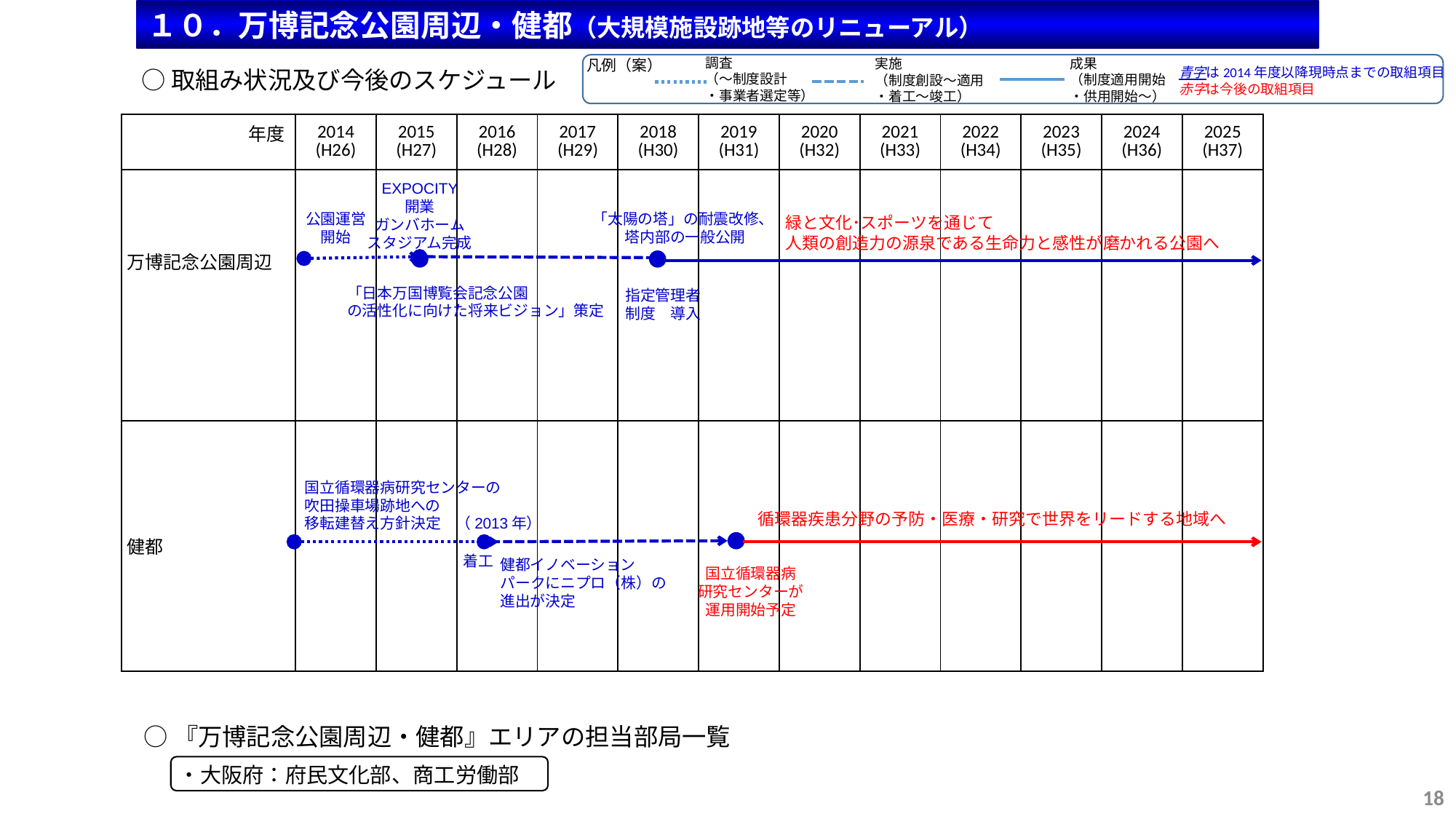

１０．万博記念公園周辺・健都（大規模施設跡地等のリニューアル）
調査
（～制度設計
・事業者選定等）
成果
（制度適用開始
・供用開始～）
実施
（制度創設～適用
・着工～竣工）
凡例（案）

青字は2014年度以降現時点までの取組項目
赤字は今後の取組項目
○取組み状況及び今後のスケジュール
| 年度 | 2014 (H26) | 2015 (H27) | 2016 (H28) | 2017 (H29) | 2018 (H30) | 2019 (H31) | 2020 (H32) | 2021 (H33) | 2022 (H34) | 2023 (H35) | 2024 (H36) | 2025 (H37) |
| --- | --- | --- | --- | --- | --- | --- | --- | --- | --- | --- | --- | --- |
| 万博記念公園周辺 |  |  |  |  |  |  |  |  |  |  |  |  |
| 健都 |  |  |  |  |  |  |  |  |  |  |  |  |
EXPOCITY
開業
ガンバホーム
スタジアム完成
公園運営
開始
「太陽の塔」の耐震改修、
塔内部の一般公開
緑と文化･スポーツを通じて
人類の創造力の源泉である生命力と感性が磨かれる公園へ

「日本万国博覧会記念公園
の活性化に向けた将来ビジョン」策定
指定管理者
制度　導入
国立循環器病研究センターの
吹田操車場跡地への
移転建替え方針決定　（2013年）
循環器疾患分野の予防・医療・研究で世界をリードする地域へ

着工
健都イノベーション
パークにニプロ（株）の
進出が決定
国立循環器病
研究センターが
運用開始予定
○『万博記念公園周辺・健都』エリアの担当部局一覧

・大阪府：府民文化部、商工労働部
18